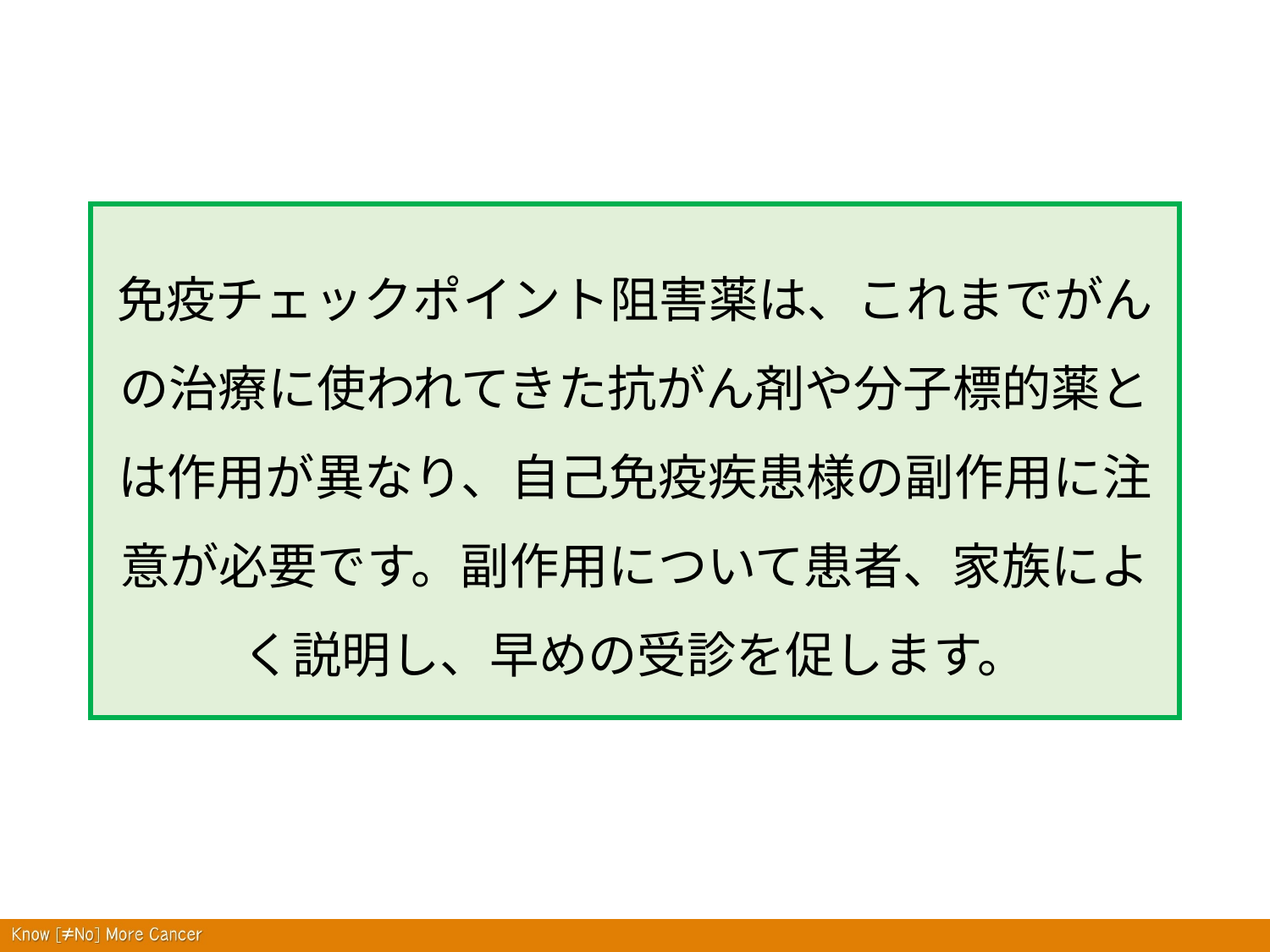

免疫チェックポイント阻害薬は、これまでがんの治療に使われてきた抗がん剤や分子標的薬とは作用が異なり、自己免疫疾患様の副作用に注意が必要です。副作用について患者、家族によく説明し、早めの受診を促します。